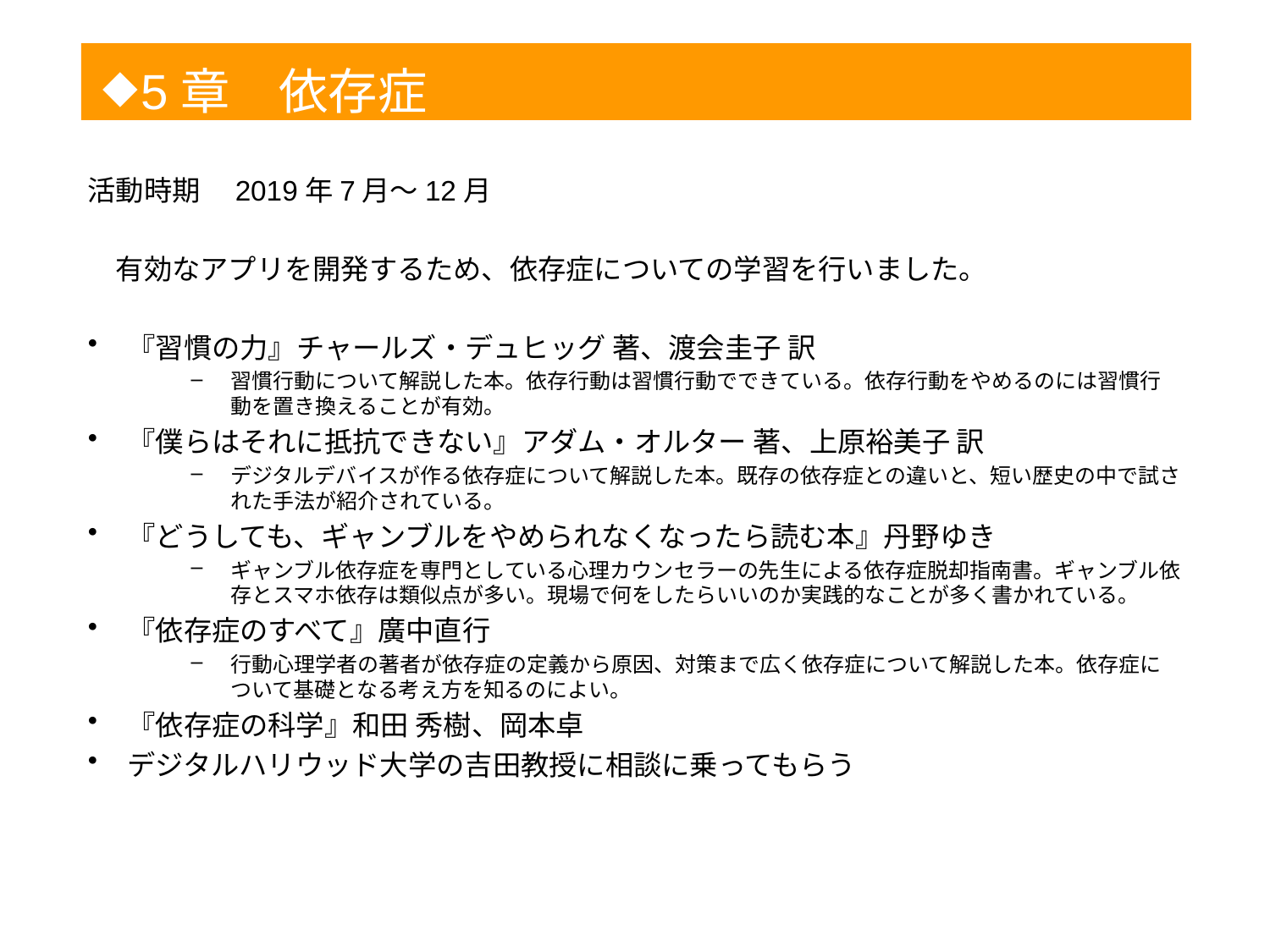

◆
5章　依存症
1
活動時期　2019年7月～12月

　有効なアプリを開発するため、依存症についての学習を行いました。

『習慣の力』チャールズ・デュヒッグ 著、渡会圭子 訳
習慣行動について解説した本。依存行動は習慣行動でできている。依存行動をやめるのには習慣行動を置き換えることが有効。
『僕らはそれに抵抗できない』アダム・オルター 著、上原裕美子 訳
デジタルデバイスが作る依存症について解説した本。既存の依存症との違いと、短い歴史の中で試された手法が紹介されている。
『どうしても、ギャンブルをやめられなくなったら読む本』丹野ゆき
ギャンブル依存症を専門としている心理カウンセラーの先生による依存症脱却指南書。ギャンブル依存とスマホ依存は類似点が多い。現場で何をしたらいいのか実践的なことが多く書かれている。
『依存症のすべて』廣中直行
行動心理学者の著者が依存症の定義から原因、対策まで広く依存症について解説した本。依存症について基礎となる考え方を知るのによい。
『依存症の科学』和田 秀樹、岡本卓
デジタルハリウッド大学の吉田教授に相談に乗ってもらう